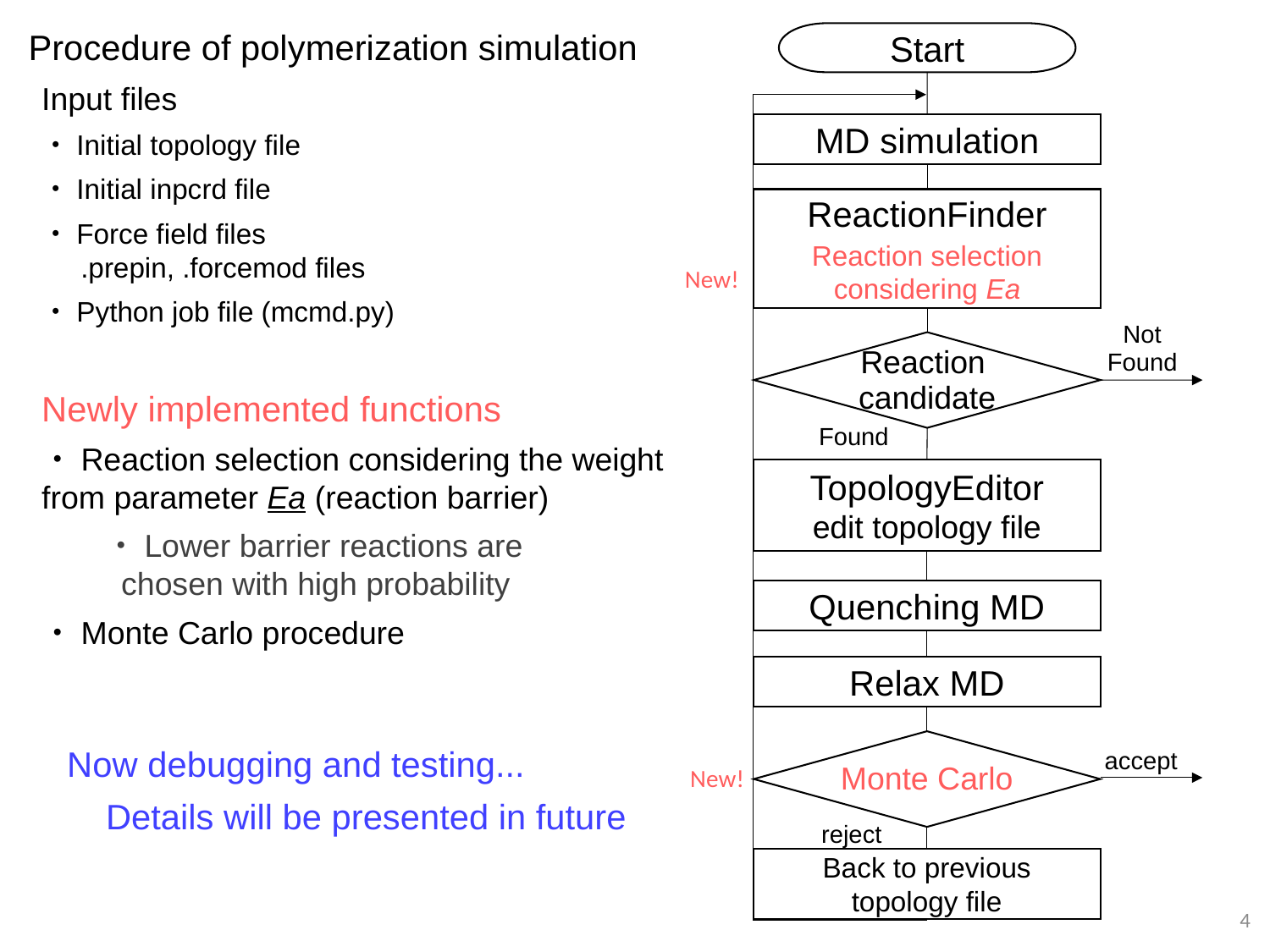

Procedure of polymerization simulation
Start
Input files
・Initial topology file
・Initial inpcrd file
・Force field files
     .prepin, .forcemod files
・Python job file (mcmd.py)
MD simulation
ReactionFinder
Reaction selection considering Ea
New!
Not
Found
Reaction
candidate
Newly implemented functions
・Reaction selection considering the weight from parameter Ea (reaction barrier)
　　・Lower barrier reactions are
         chosen with high probability
・Monte Carlo procedure
Found
TopologyEditor
edit topology file
Quenching MD
Relax MD
Monte Carlo
Now debugging and testing...
    Details will be presented in future
accept
New!
reject
Back to previous topology file
4